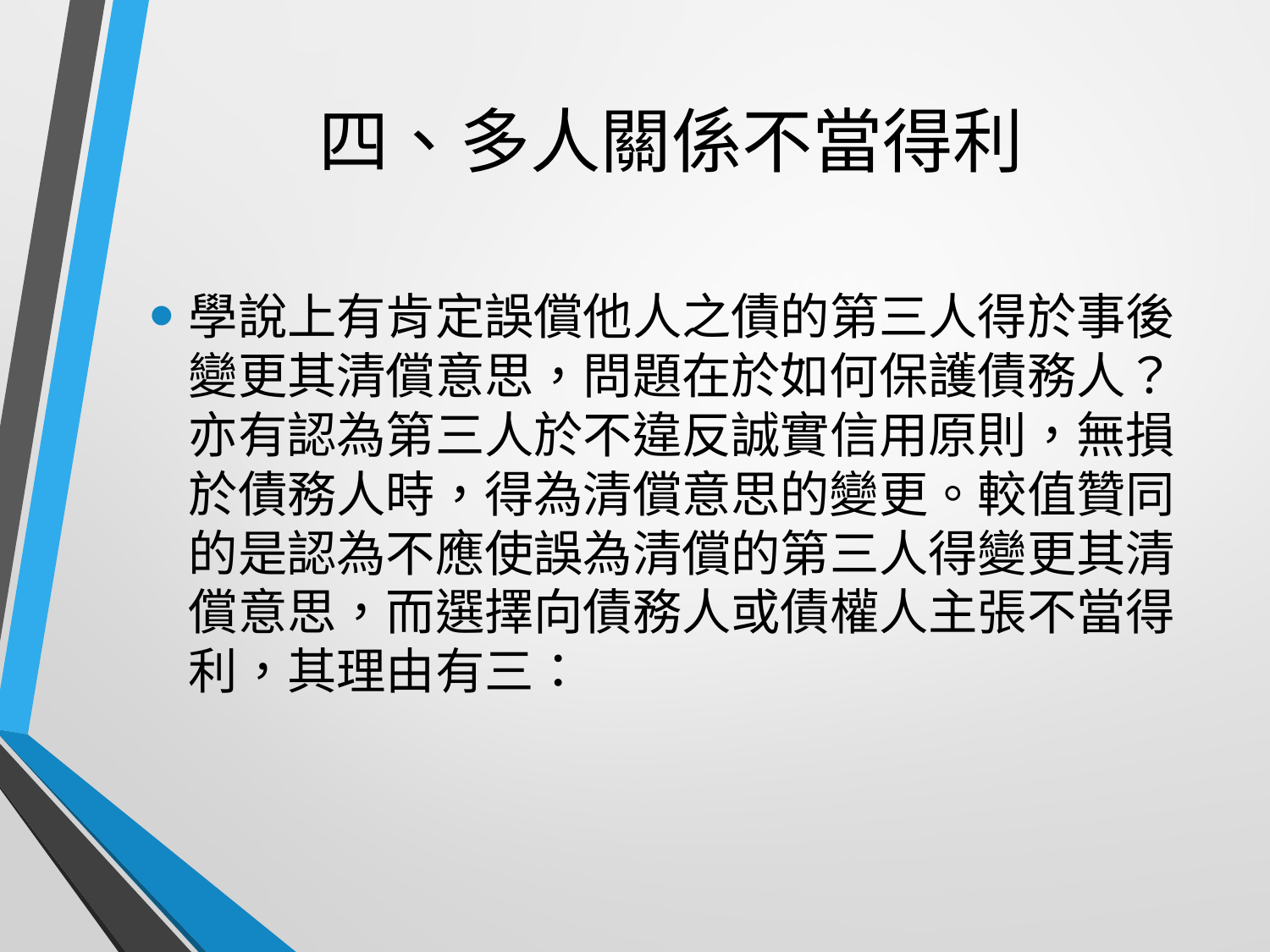

# 四、多人關係不當得利
學說上有肯定誤償他人之債的第三人得於事後變更其清償意思，問題在於如何保護債務人？亦有認為第三人於不違反誠實信用原則，無損於債務人時，得為清償意思的變更。較值贊同的是認為不應使誤為清償的第三人得變更其清償意思，而選擇向債務人或債權人主張不當得利，其理由有三：